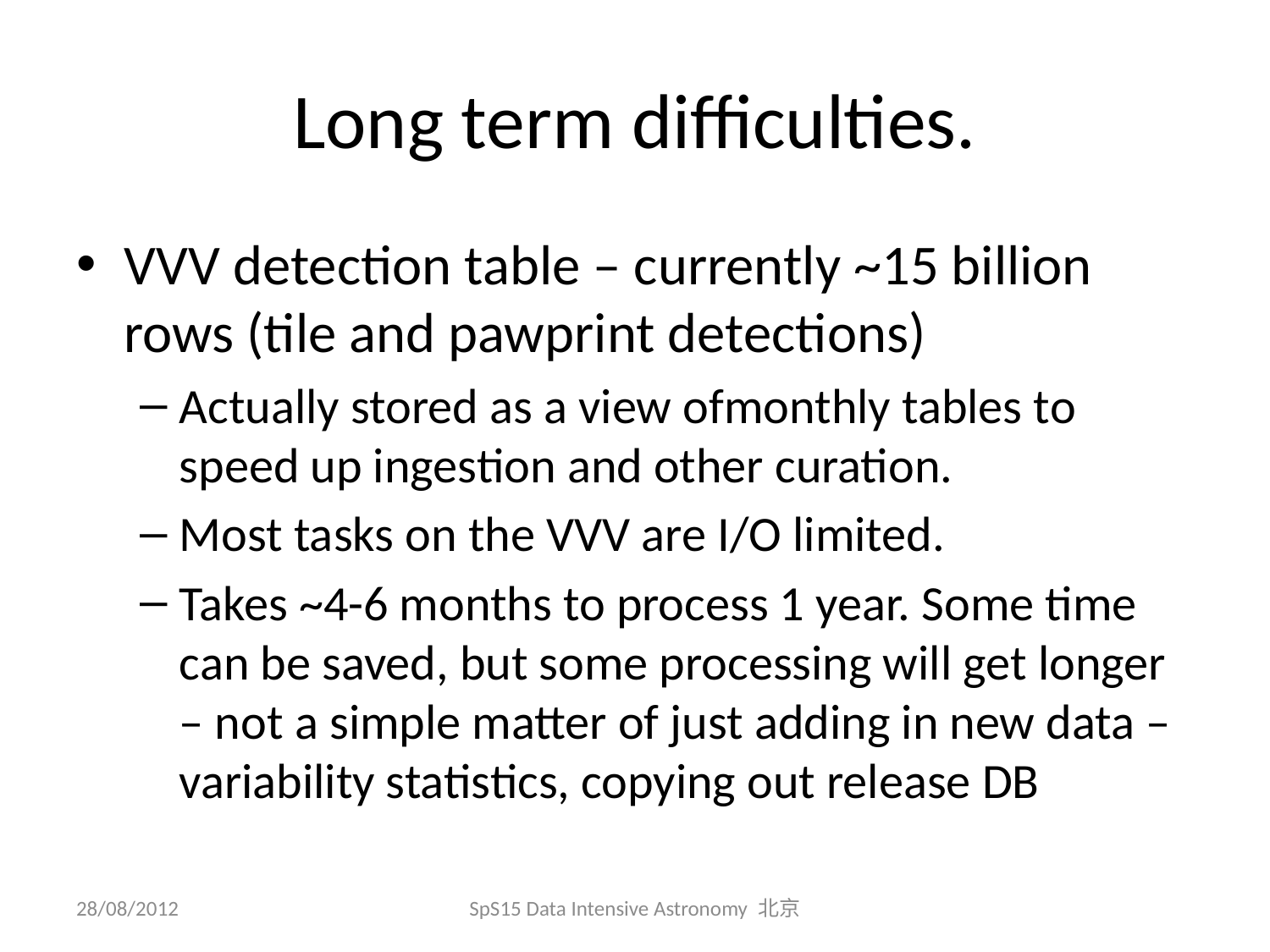

# Long term difficulties.
VVV detection table – currently ~15 billion rows (tile and pawprint detections)
Actually stored as a view ofmonthly tables to speed up ingestion and other curation.
Most tasks on the VVV are I/O limited.
Takes ~4-6 months to process 1 year. Some time can be saved, but some processing will get longer – not a simple matter of just adding in new data – variability statistics, copying out release DB

28/08/2012
SpS15 Data Intensive Astronomy 北京